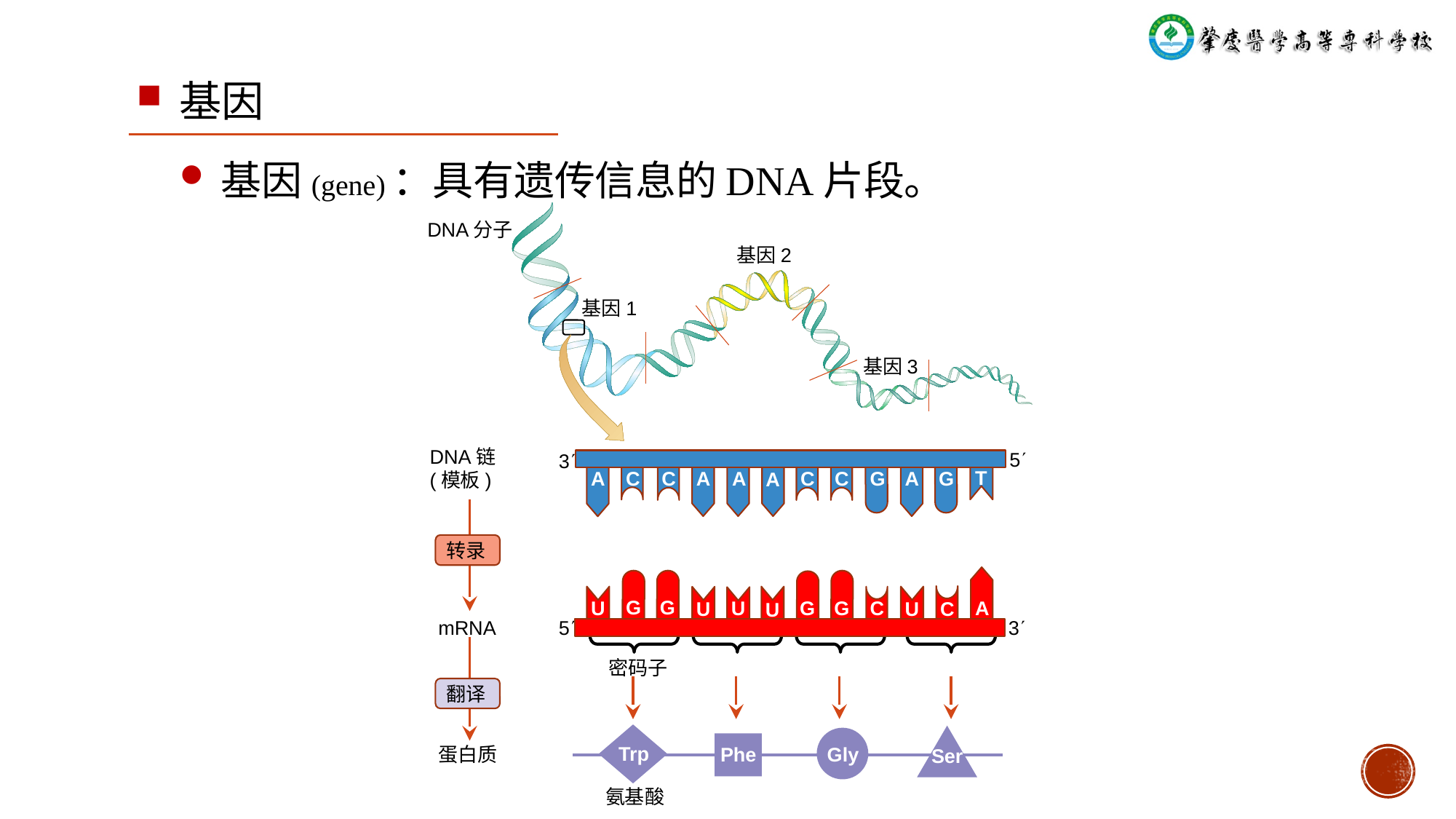

基因
基因(gene)：具有遗传信息的DNA片段。

DNA分子

基因2

基因1

基因3

DNA链
(模板)
5′
3′

T
A
C
C
A
C
C
A
G
A
G
A

转录

G
G

U
U
G
G
C
A

U
C
U
U

5′
mRNA
3′

密码子
翻译

Trp
Gly
Phe
蛋白质
Ser
氨基酸